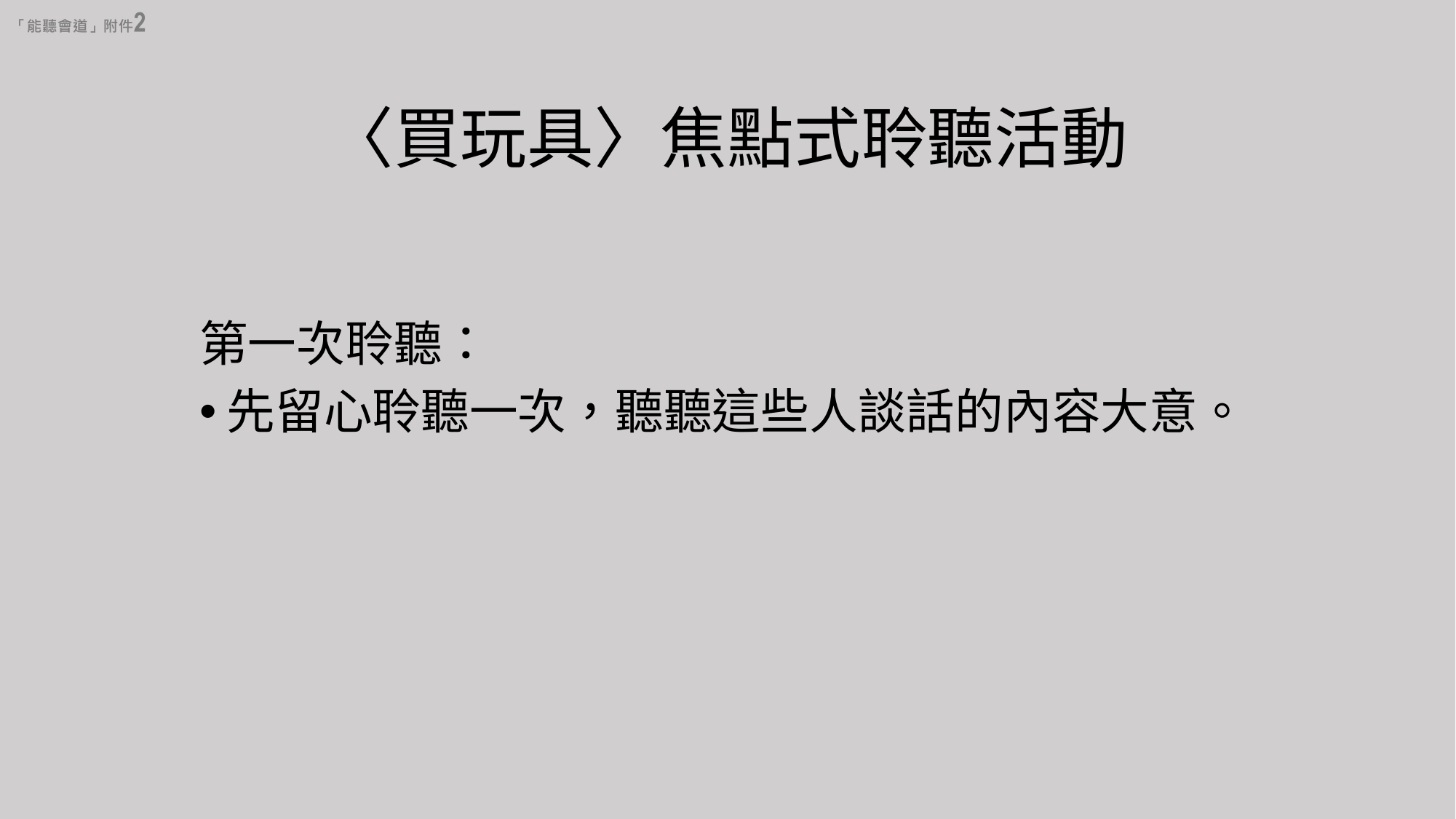

# 〈買玩具〉焦點式聆聽活動
第一次聆聽：
先留心聆聽一次，聽聽這些人談話的內容大意。